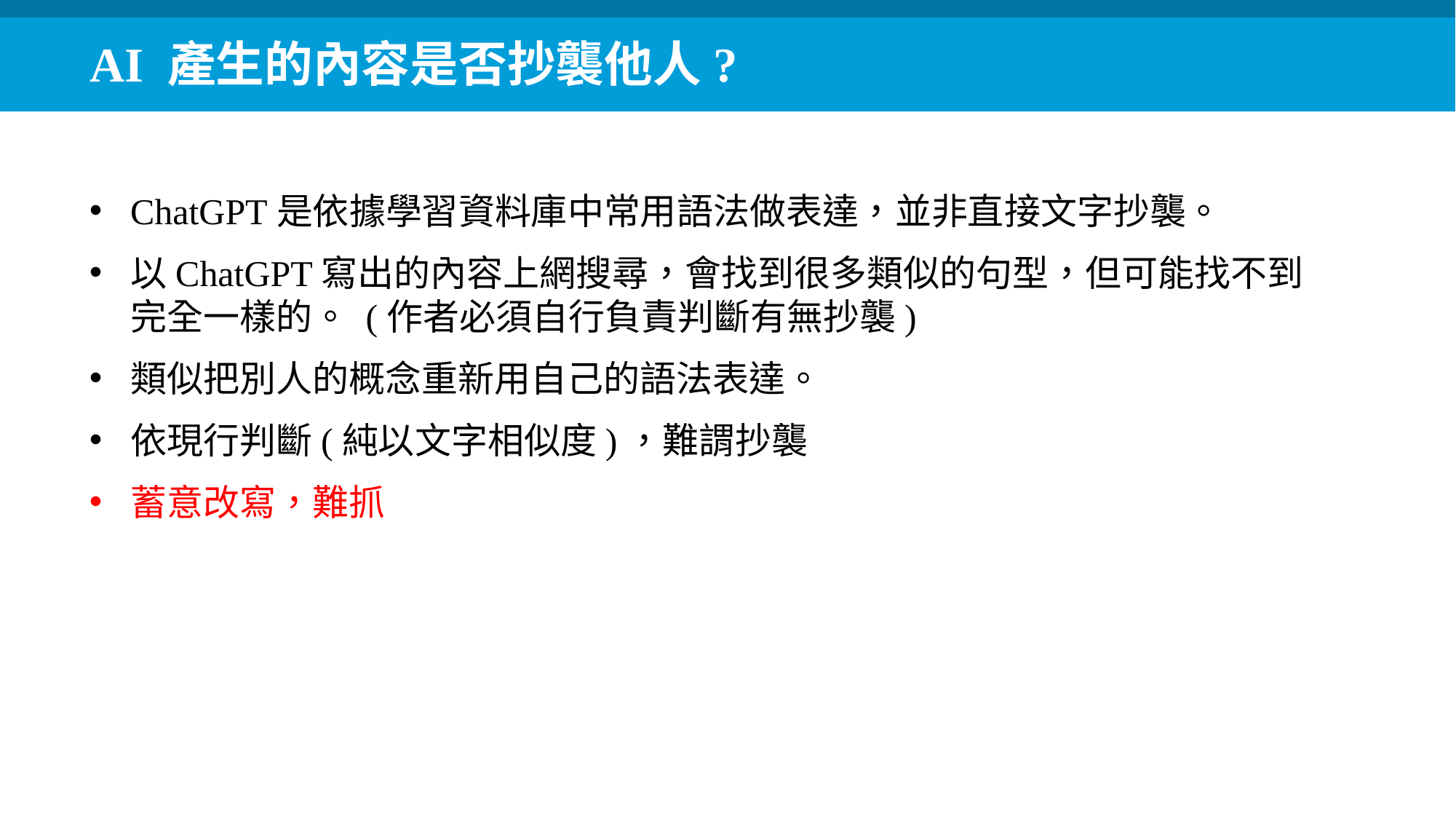

AI 產生的內容是否抄襲他人?
ChatGPT是依據學習資料庫中常用語法做表達，並非直接文字抄襲。
以ChatGPT寫出的內容上網搜尋，會找到很多類似的句型，但可能找不到完全一樣的。 (作者必須自行負責判斷有無抄襲)
類似把別人的概念重新用自己的語法表達。
依現行判斷(純以文字相似度)，難謂抄襲
蓄意改寫，難抓